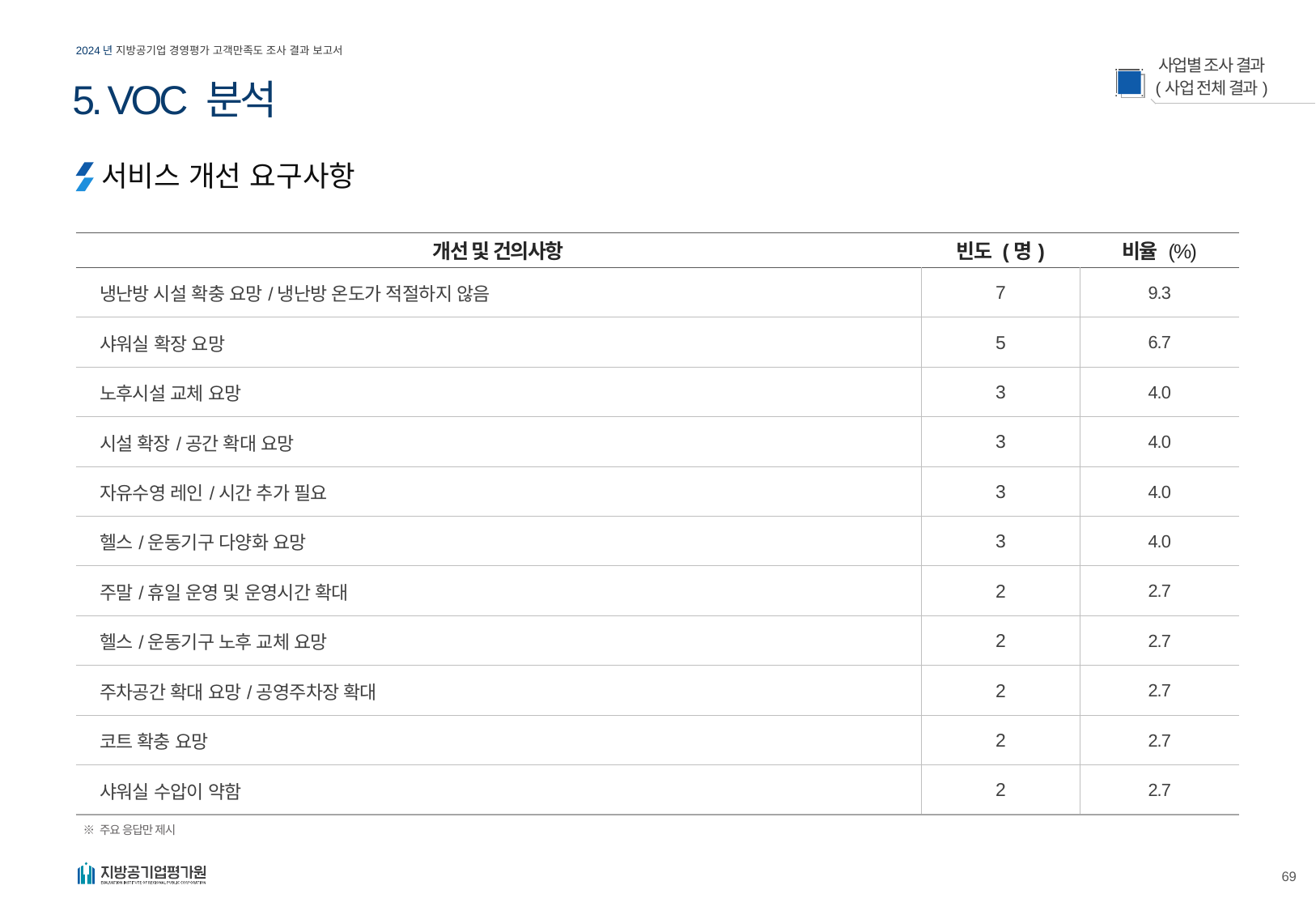

5. VOC 분석
서비스 개선 요구사항

| 개선 및 건의사항 | 빈도 (명) | 비율 (%) |
| --- | --- | --- |
| 냉난방 시설 확충 요망/냉난방 온도가 적절하지 않음 | 7 | 9.3 |
| 샤워실 확장 요망 | 5 | 6.7 |
| 노후시설 교체 요망 | 3 | 4.0 |
| 시설 확장/공간 확대 요망 | 3 | 4.0 |
| 자유수영 레인/시간 추가 필요 | 3 | 4.0 |
| 헬스/운동기구 다양화 요망 | 3 | 4.0 |
| 주말/휴일 운영 및 운영시간 확대 | 2 | 2.7 |
| 헬스/운동기구 노후 교체 요망 | 2 | 2.7 |
| 주차공간 확대 요망/공영주차장 확대 | 2 | 2.7 |
| 코트 확충 요망 | 2 | 2.7 |
| 샤워실 수압이 약함 | 2 | 2.7 |
※ 주요 응답만 제시